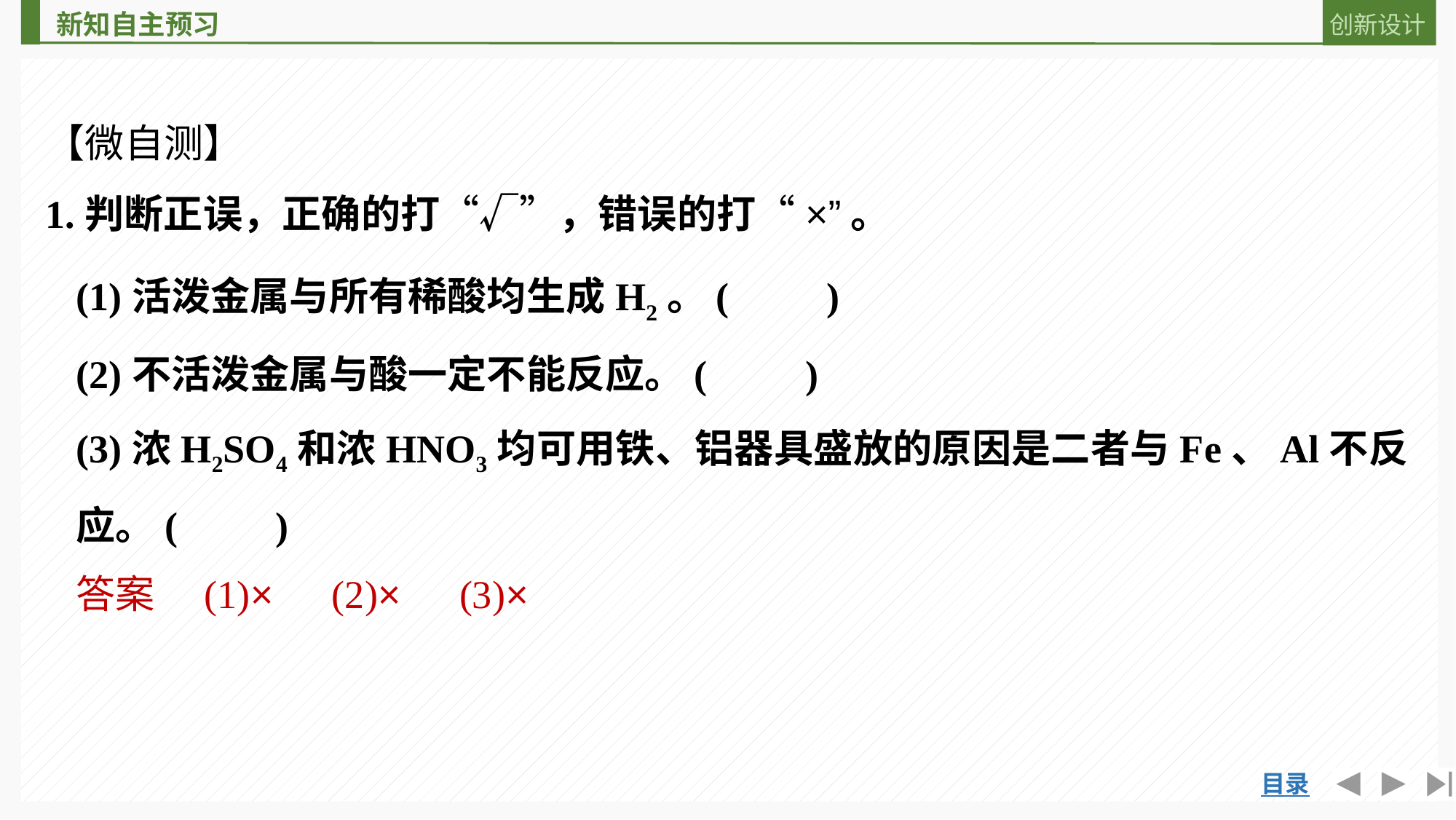

【微自测】
1.判断正误，正确的打“√”，错误的打“×”。
(1)活泼金属与所有稀酸均生成H2。(　　)
(2)不活泼金属与酸一定不能反应。(　　)
(3)浓H2SO4和浓HNO3均可用铁、铝器具盛放的原因是二者与Fe、Al不反应。(　　)
答案　(1)×　(2)×　(3)×